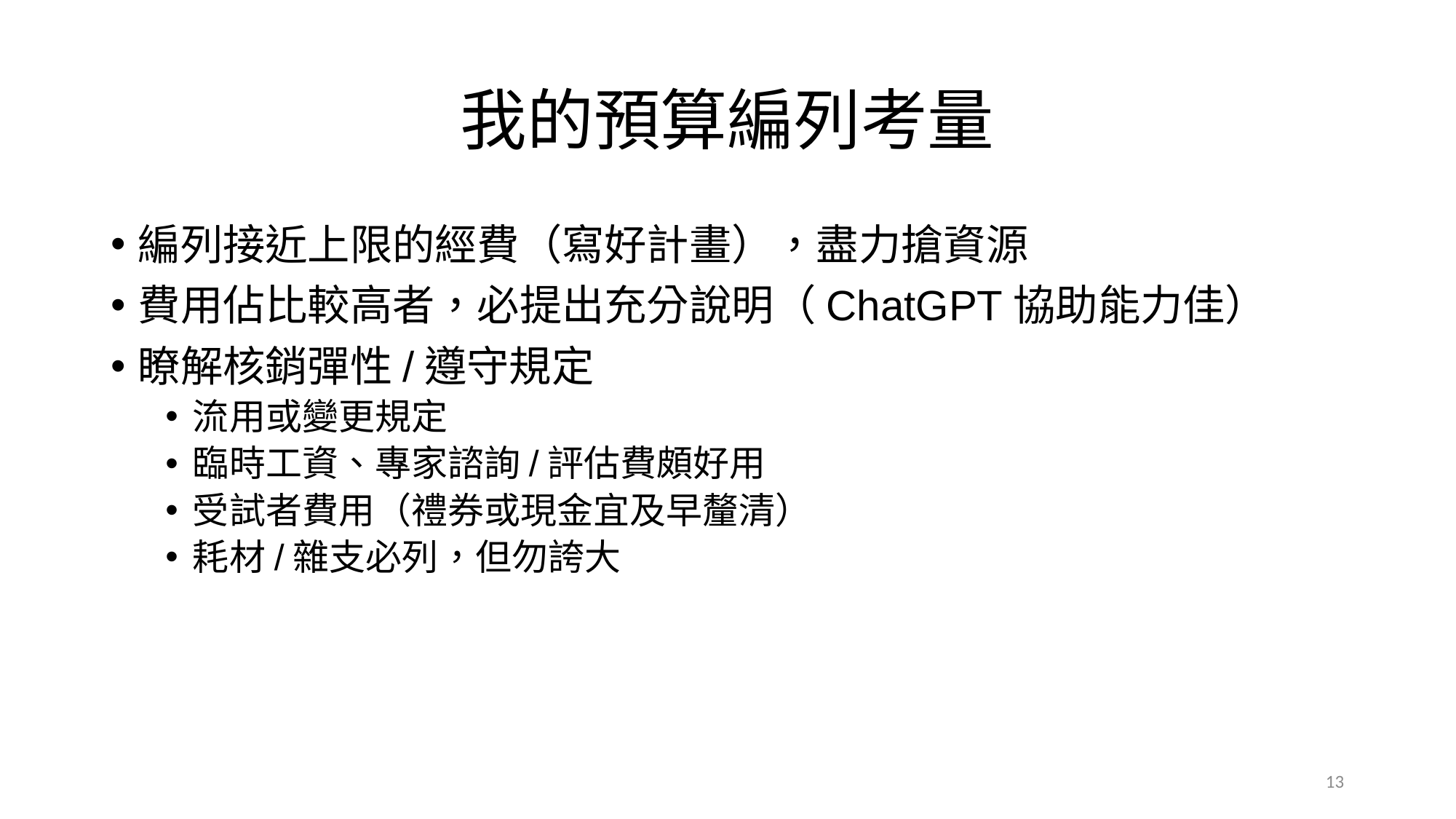

# 我的預算編列考量
編列接近上限的經費（寫好計畫），盡力搶資源
費用佔比較高者，必提出充分說明（ChatGPT協助能力佳）
瞭解核銷彈性/遵守規定
流用或變更規定
臨時工資、專家諮詢/評估費頗好用
受試者費用（禮券或現金宜及早釐清）
耗材/雜支必列，但勿誇大

13